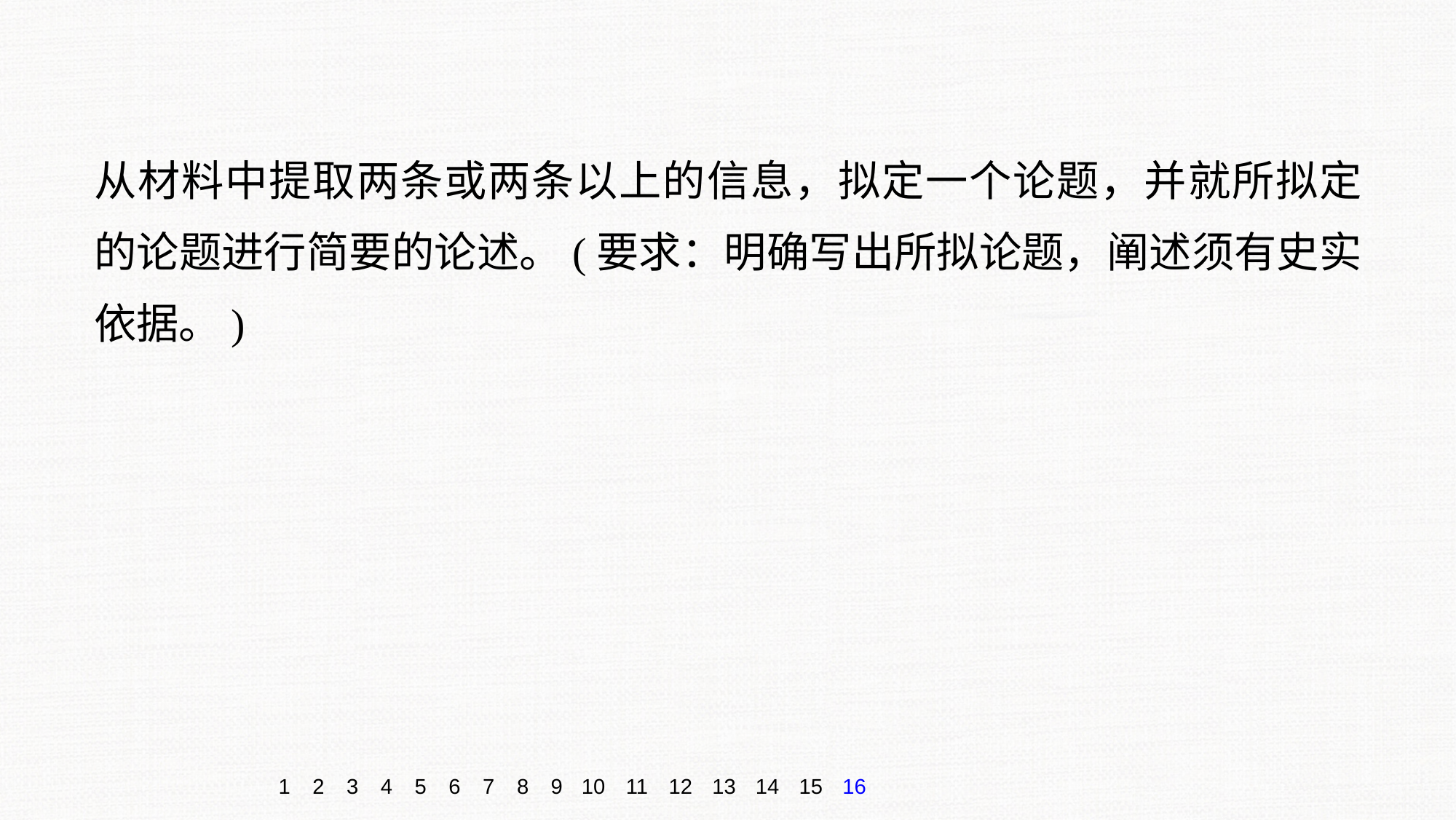

从材料中提取两条或两条以上的信息，拟定一个论题，并就所拟定的论题进行简要的论述。(要求：明确写出所拟论题，阐述须有史实依据。)
1
2
3
4
5
6
7
8
9
10
11
12
13
14
15
16